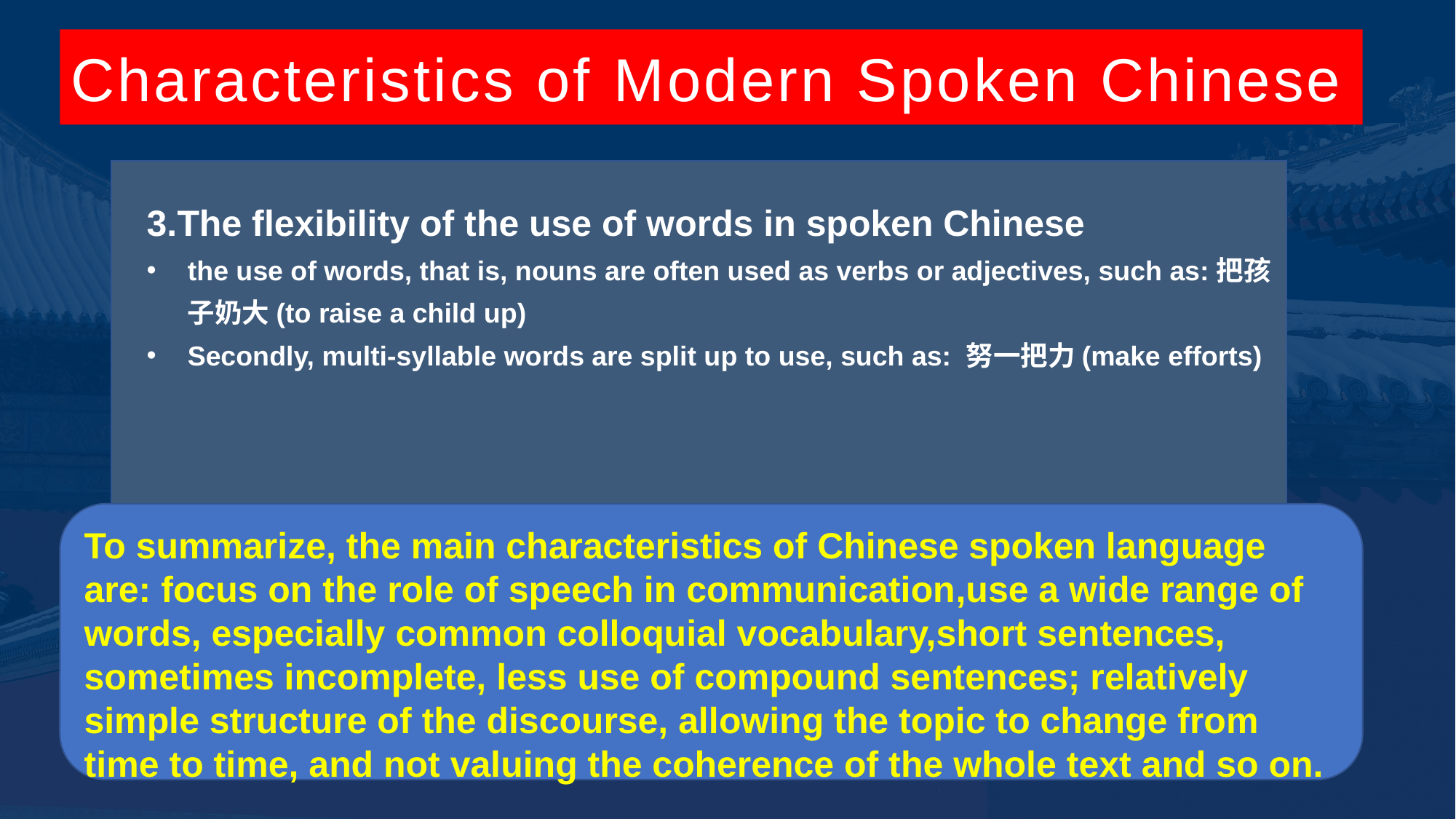

Characteristics of Modern Spoken Chinese

3.The flexibility of the use of words in spoken Chinese
the use of words, that is, nouns are often used as verbs or adjectives, such as:把孩子奶大(to raise a child up)
Secondly, multi-syllable words are split up to use, such as: 努一把力(make efforts)
To summarize, the main characteristics of Chinese spoken language are: focus on the role of speech in communication,use a wide range of words, especially common colloquial vocabulary,short sentences, sometimes incomplete, less use of compound sentences; relatively simple structure of the discourse, allowing the topic to change from time to time, and not valuing the coherence of the whole text and so on.